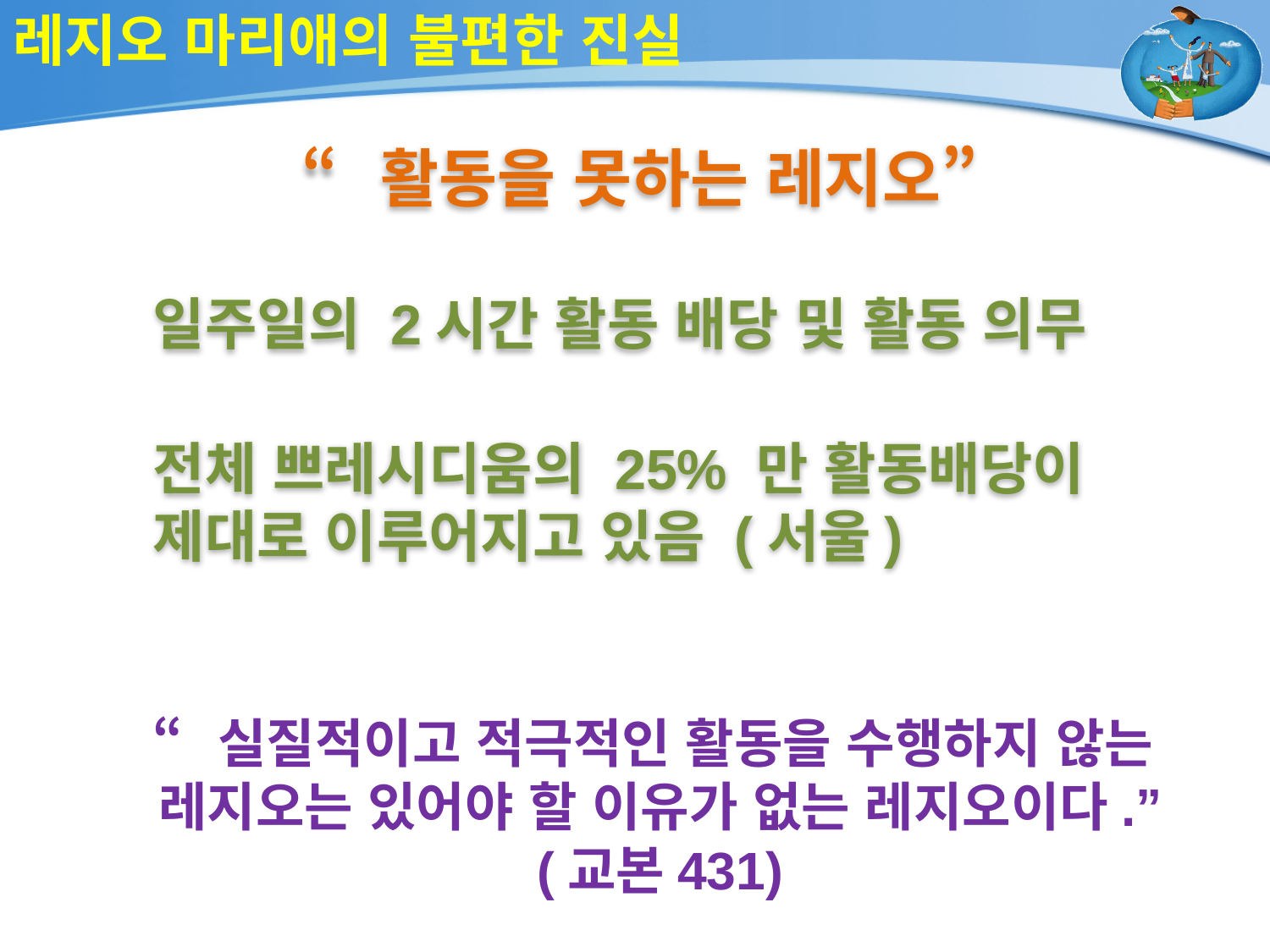

# 레지오 마리애의 불편한 진실
“활동을 못하는 레지오”
일주일의 2시간 활동 배당 및 활동 의무
전체 쁘레시디움의 25% 만 활동배당이
제대로 이루어지고 있음 (서울)
“실질적이고 적극적인 활동을 수행하지 않는
레지오는 있어야 할 이유가 없는 레지오이다.”
(교본431)